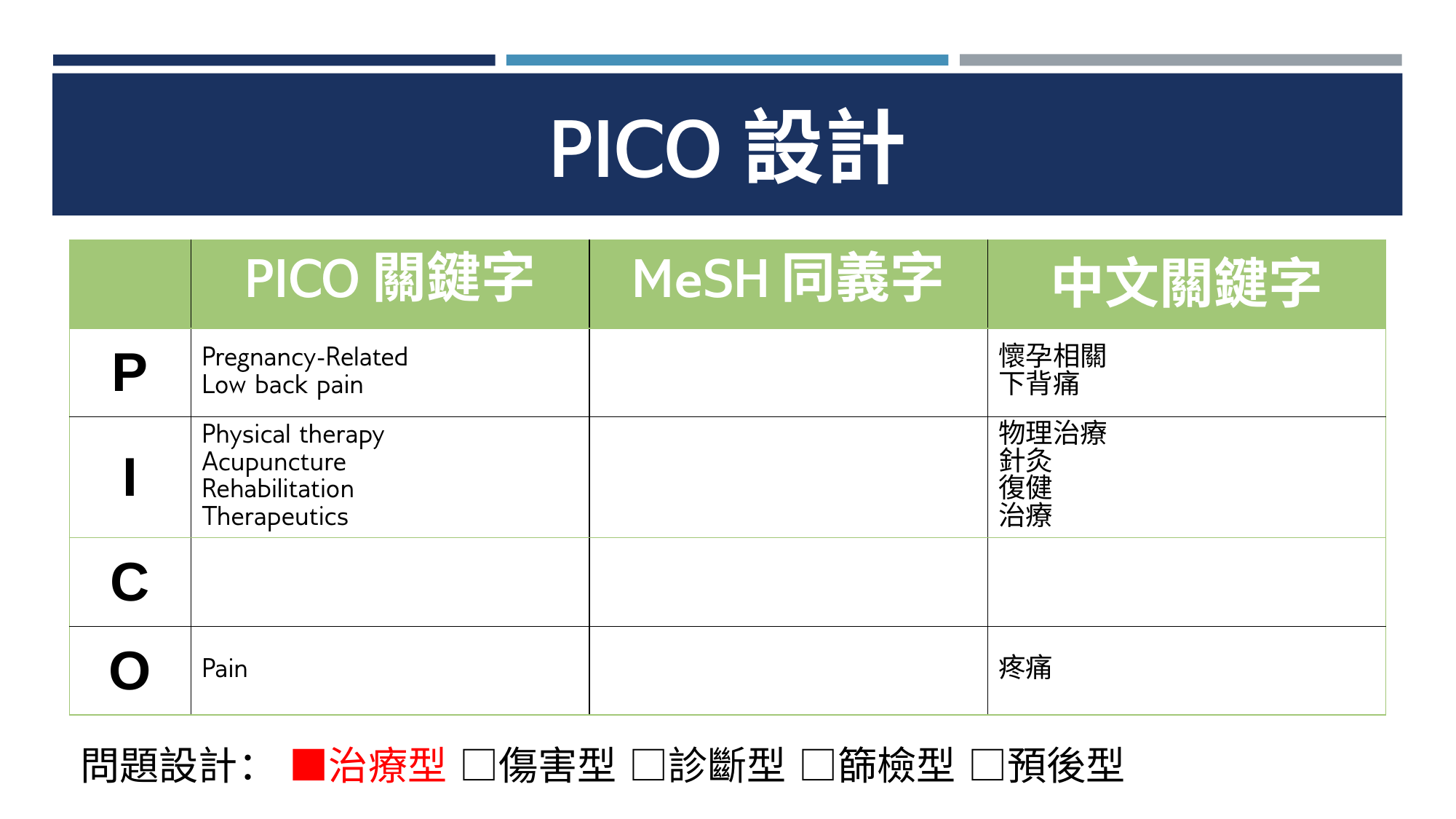

# PICO設計
|  | PICO關鍵字 | MeSH同義字 | 中文關鍵字 |
| --- | --- | --- | --- |
| P | Pregnancy-Related Low back pain |  | 懷孕相關 下背痛 |
| I | Physical therapy Acupuncture Rehabilitation Therapeutics |  | 物理治療 針灸 復健 治療 |
| C |  |  |  |
| O | Pain |  | 疼痛 |
問題設計： ■治療型 □傷害型 □診斷型 □篩檢型 □預後型